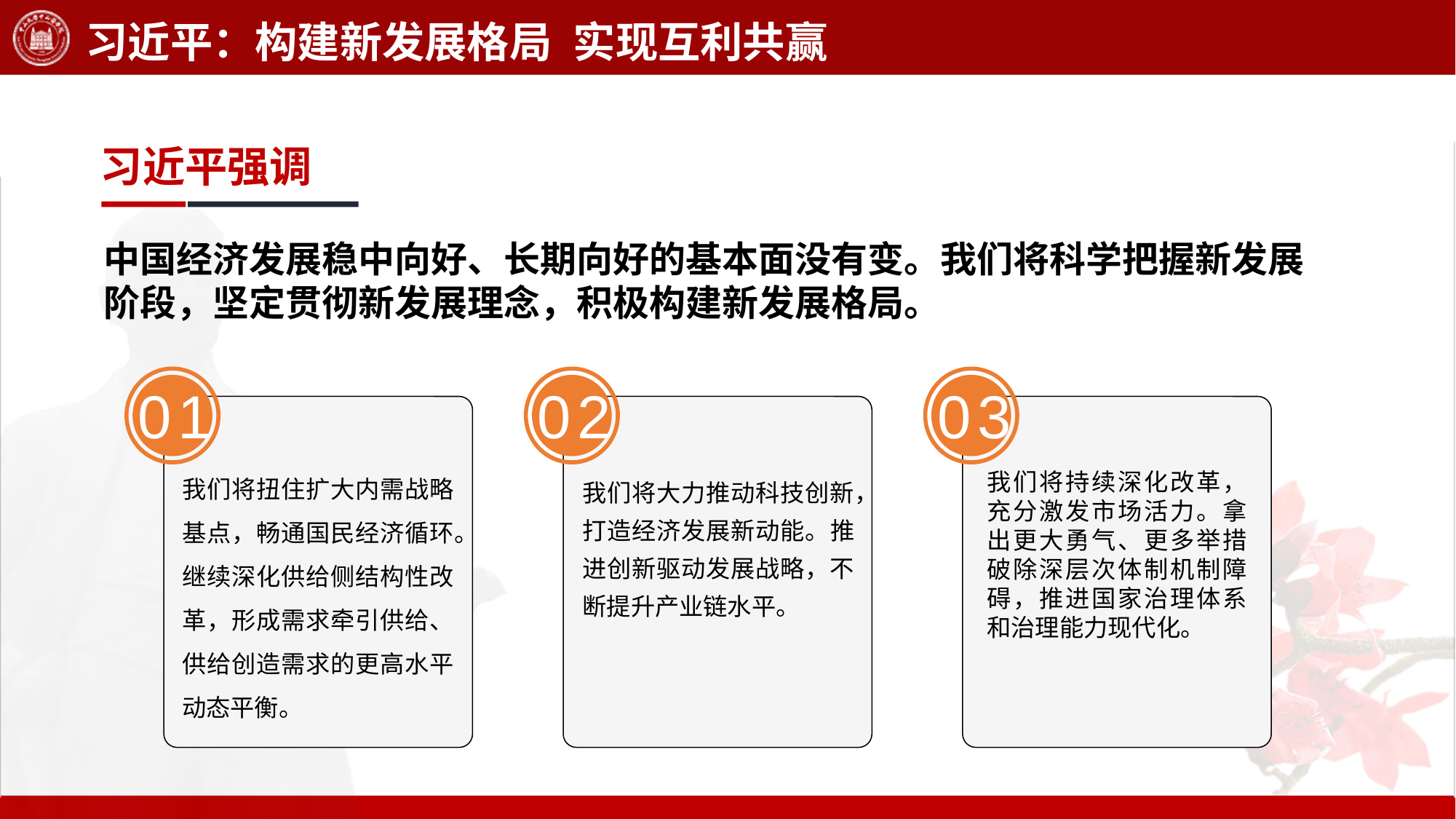

习近平：构建新发展格局 实现互利共赢
习近平强调

中国经济发展稳中向好、长期向好的基本面没有变。我们将科学把握新发展阶段，坚定贯彻新发展理念，积极构建新发展格局。

01

我们将扭住扩大内需战略基点，畅通国民经济循环。继续深化供给侧结构性改革，形成需求牵引供给、供给创造需求的更高水平动态平衡。

02

我们将大力推动科技创新，打造经济发展新动能。推进创新驱动发展战略，不断提升产业链水平。

03

我们将持续深化改革，充分激发市场活力。拿出更大勇气、更多举措破除深层次体制机制障碍，推进国家治理体系和治理能力现代化。